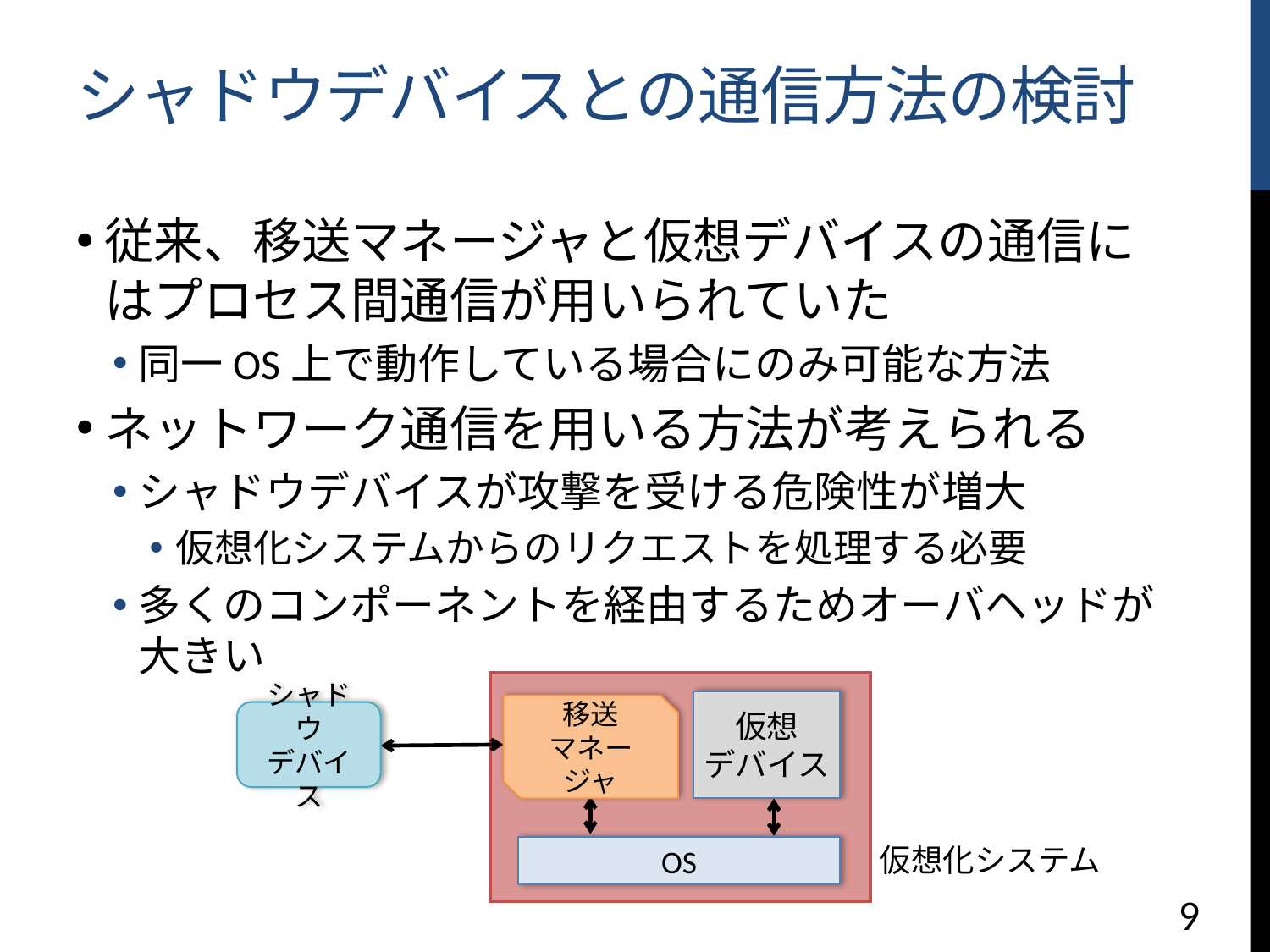

# シャドウデバイスとの通信方法の検討
従来、移送マネージャと仮想デバイスの通信にはプロセス間通信が用いられていた
同一OS上で動作している場合にのみ可能な方法
ネットワーク通信を用いる方法が考えられる
シャドウデバイスが攻撃を受ける危険性が増大
仮想化システムからのリクエストを処理する必要
多くのコンポーネントを経由するためオーバヘッドが大きい

仮想
デバイス
OS
移送
マネージャ
シャドウ
デバイス
仮想化システム
9